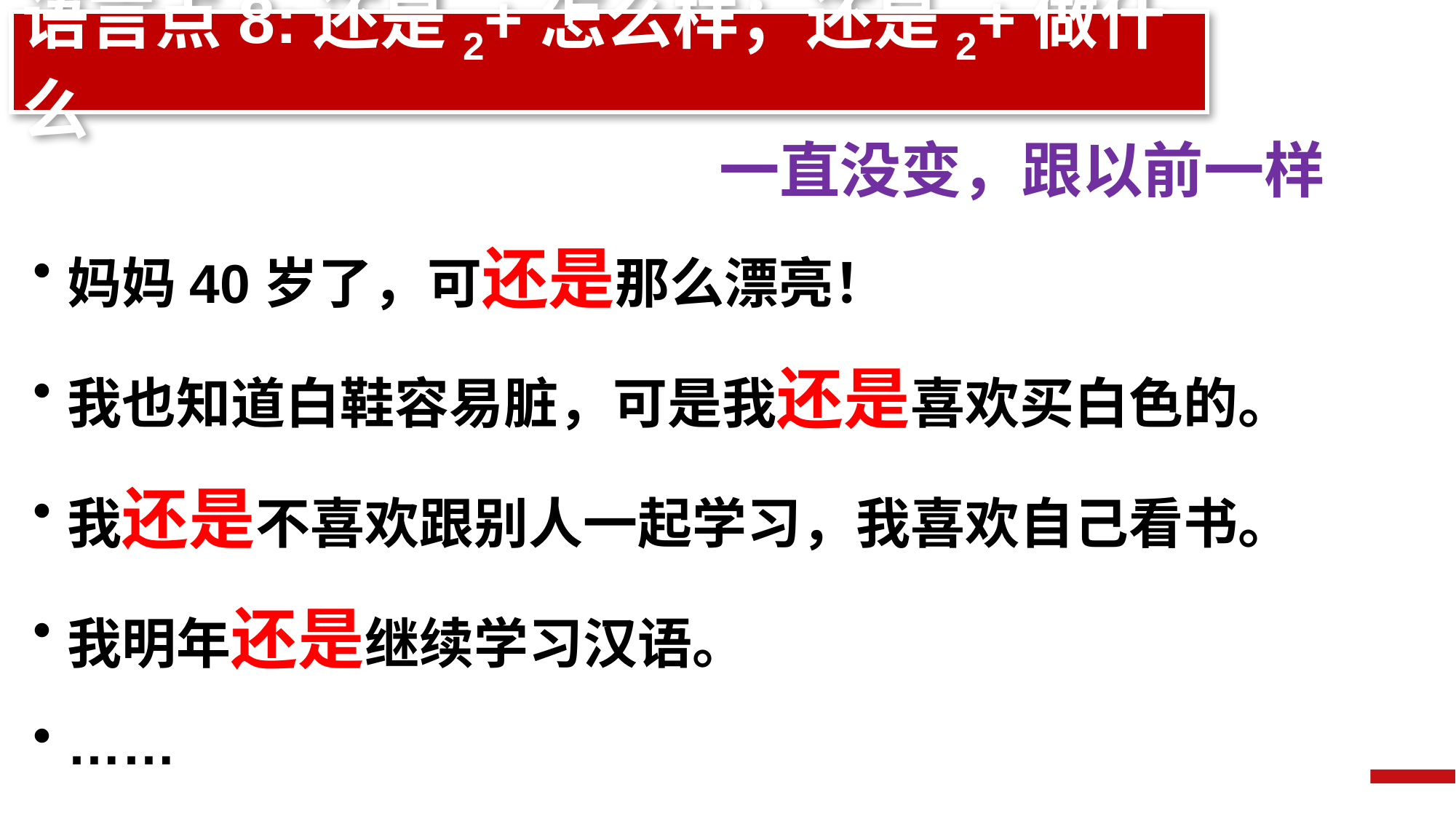

语言点8:还是2+怎么样；还是2+做什么
一直没变，跟以前一样
妈妈40岁了，可还是那么漂亮！
我也知道白鞋容易脏，可是我还是喜欢买白色的。
我还是不喜欢跟别人一起学习，我喜欢自己看书。
我明年还是继续学习汉语。
……